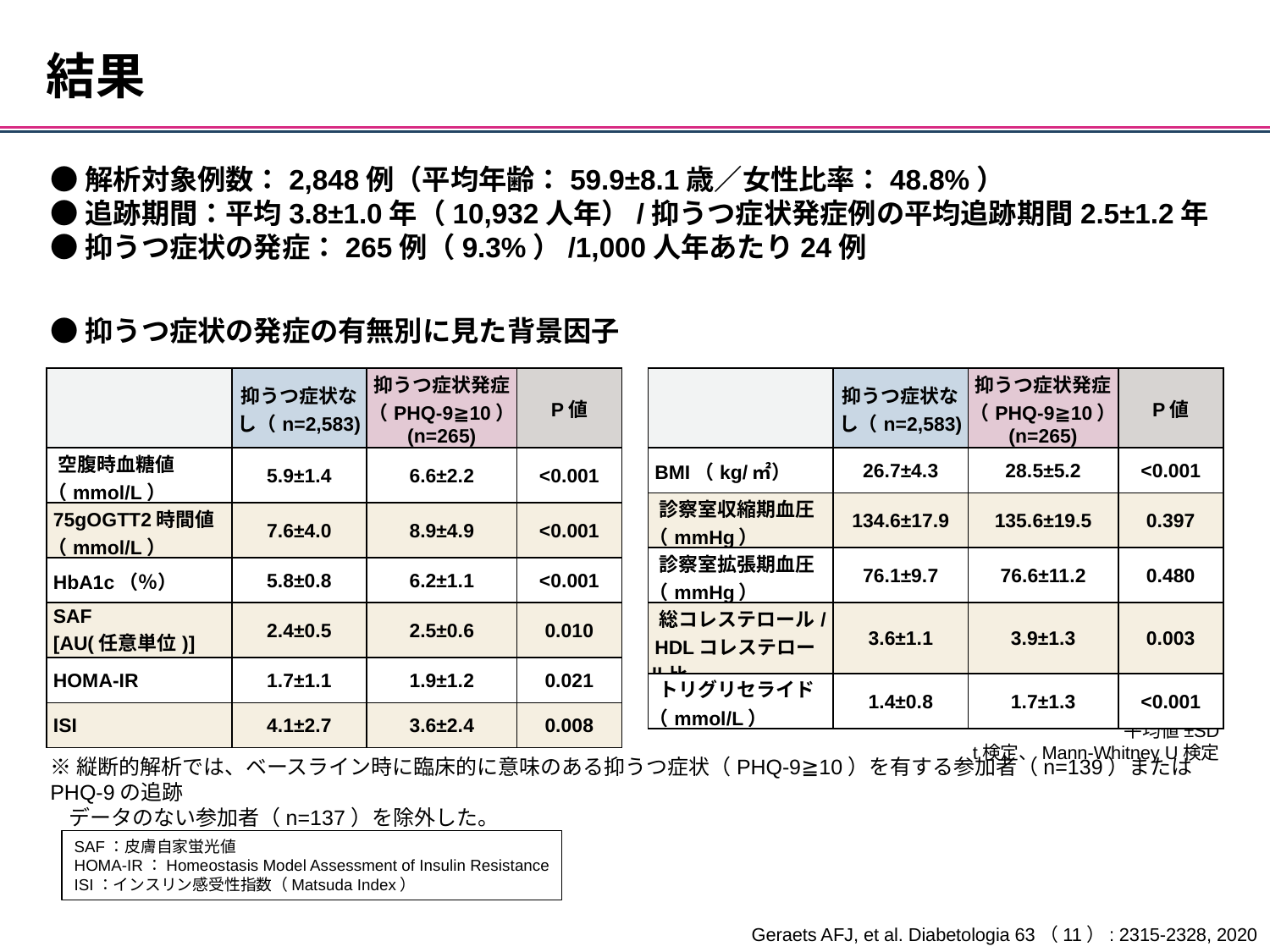

結果
●解析対象例数：2,848例（平均年齢：59.9±8.1歳／女性比率：48.8%）
●追跡期間：平均3.8±1.0年（10,932人年）/抑うつ症状発症例の平均追跡期間2.5±1.2年
●抑うつ症状の発症：265例（9.3%）/1,000人年あたり24例
●抑うつ症状の発症の有無別に見た背景因子
|  | 抑うつ症状なし（n=2,583) | 抑うつ症状発症 （PHQ-9≧10） (n=265) | P値 |
| --- | --- | --- | --- |
| 空腹時血糖値（mmol/L） | 5.9±1.4 | 6.6±2.2 | <0.001 |
| 75gOGTT2時間値（mmol/L） | 7.6±4.0 | 8.9±4.9 | <0.001 |
| HbA1c（％） | 5.8±0.8 | 6.2±1.1 | <0.001 |
| SAF [AU(任意単位)] | 2.4±0.5 | 2.5±0.6 | 0.010 |
| HOMA-IR | 1.7±1.1 | 1.9±1.2 | 0.021 |
| ISI | 4.1±2.7 | 3.6±2.4 | 0.008 |
|  | 抑うつ症状なし（n=2,583) | 抑うつ症状発症 （PHQ-9≧10） (n=265) | P値 |
| --- | --- | --- | --- |
| BMI（kg/㎡） | 26.7±4.3 | 28.5±5.2 | <0.001 |
| 診察室収縮期血圧（mmHg） | 134.6±17.9 | 135.6±19.5 | 0.397 |
| 診察室拡張期血圧（mmHg） | 76.1±9.7 | 76.6±11.2 | 0.480 |
| 総コレステロール/ HDLコレステロール比 | 3.6±1.1 | 3.9±1.3 | 0.003 |
| トリグリセライド（mmol/L） | 1.4±0.8 | 1.7±1.3 | <0.001 |
平均値±SD
t検定、Mann-Whitney U検定
※縦断的解析では、ベースライン時に臨床的に意味のある抑うつ症状（PHQ-9≧10）を有する参加者（n=139）またはPHQ-9の追跡
   データのない参加者（n=137）を除外した。
SAF：皮膚自家蛍光値
HOMA-IR：Homeostasis Model Assessment of Insulin Resistance
ISI：インスリン感受性指数（Matsuda Index）
Geraets AFJ, et al. Diabetologia 63（11）: 2315-2328, 2020